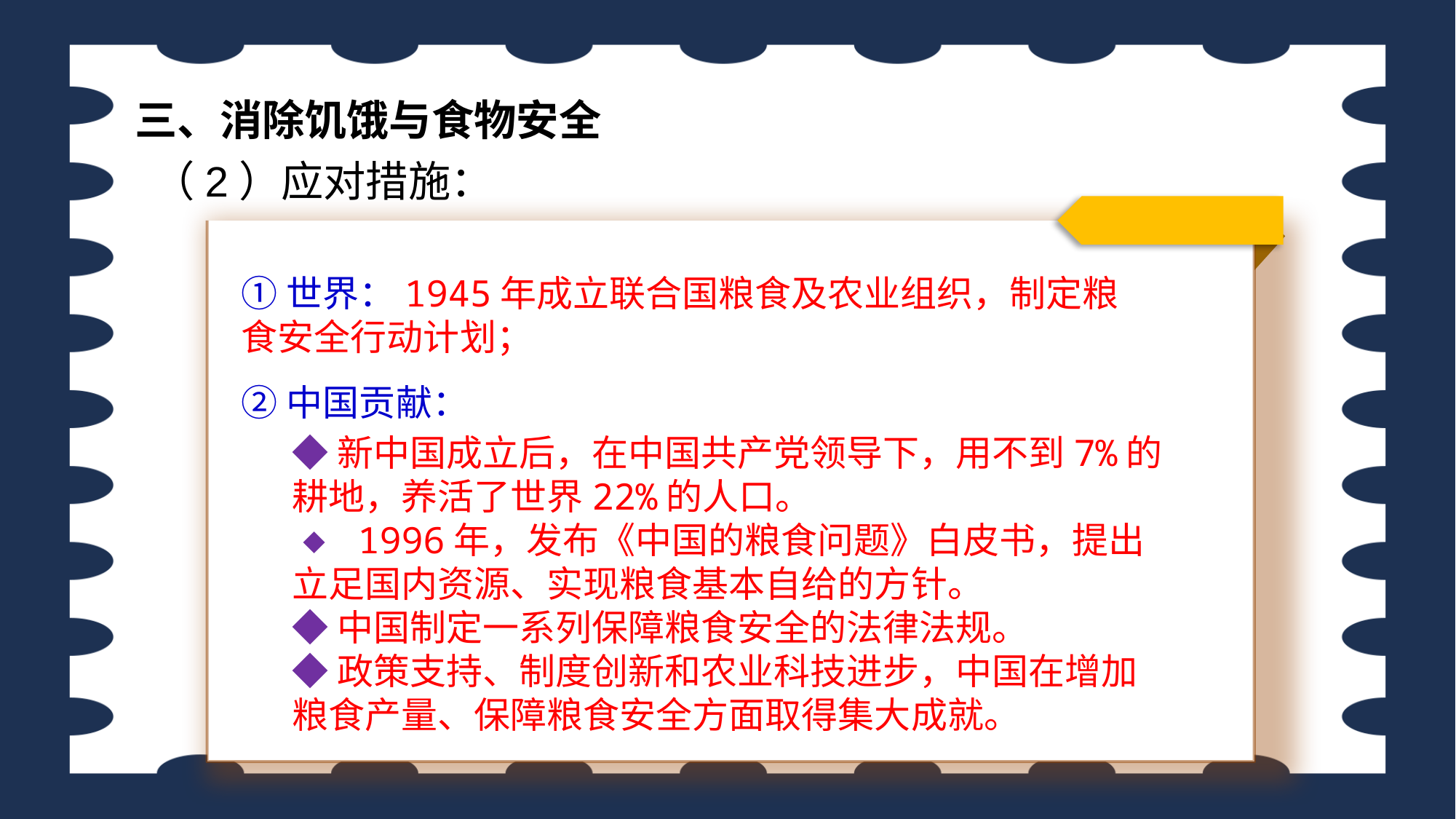

三、消除饥饿与食物安全
（2）应对措施：

①世界：1945年成立联合国粮食及农业组织，制定粮食安全行动计划；
②中国贡献：
◆新中国成立后，在中国共产党领导下，用不到7%的耕地，养活了世界22%的人口。
◆ 1996年，发布《中国的粮食问题》白皮书，提出立足国内资源、实现粮食基本自给的方针。
◆中国制定一系列保障粮食安全的法律法规。
◆政策支持、制度创新和农业科技进步，中国在增加粮食产量、保障粮食安全方面取得集大成就。